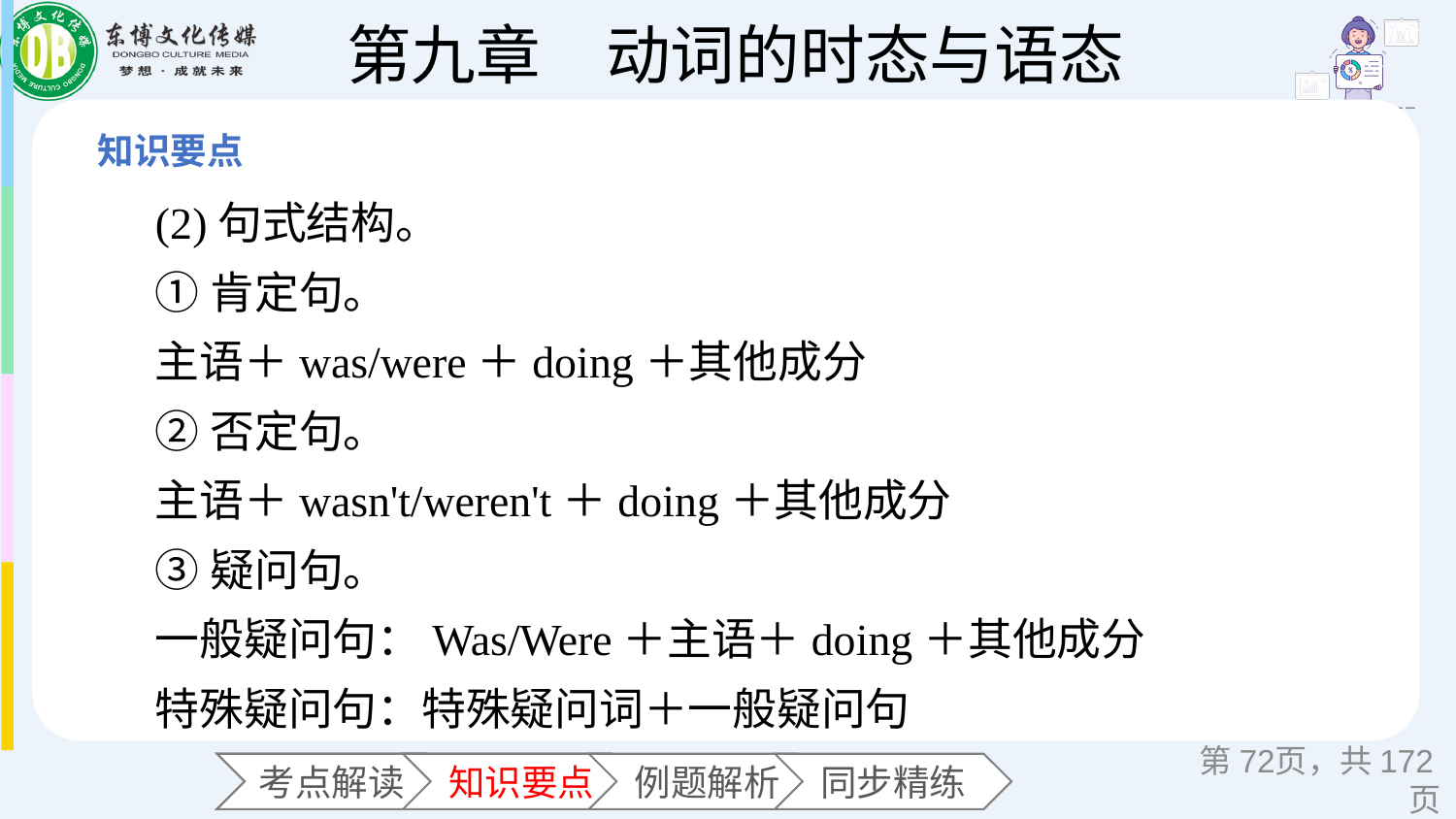

(2)句式结构。
①肯定句。
主语＋was/were＋doing＋其他成分
②否定句。
主语＋wasn't/weren't＋doing＋其他成分
③疑问句。
一般疑问句：Was/Were＋主语＋doing＋其他成分
特殊疑问句：特殊疑问词＋一般疑问句
第72页，共172页